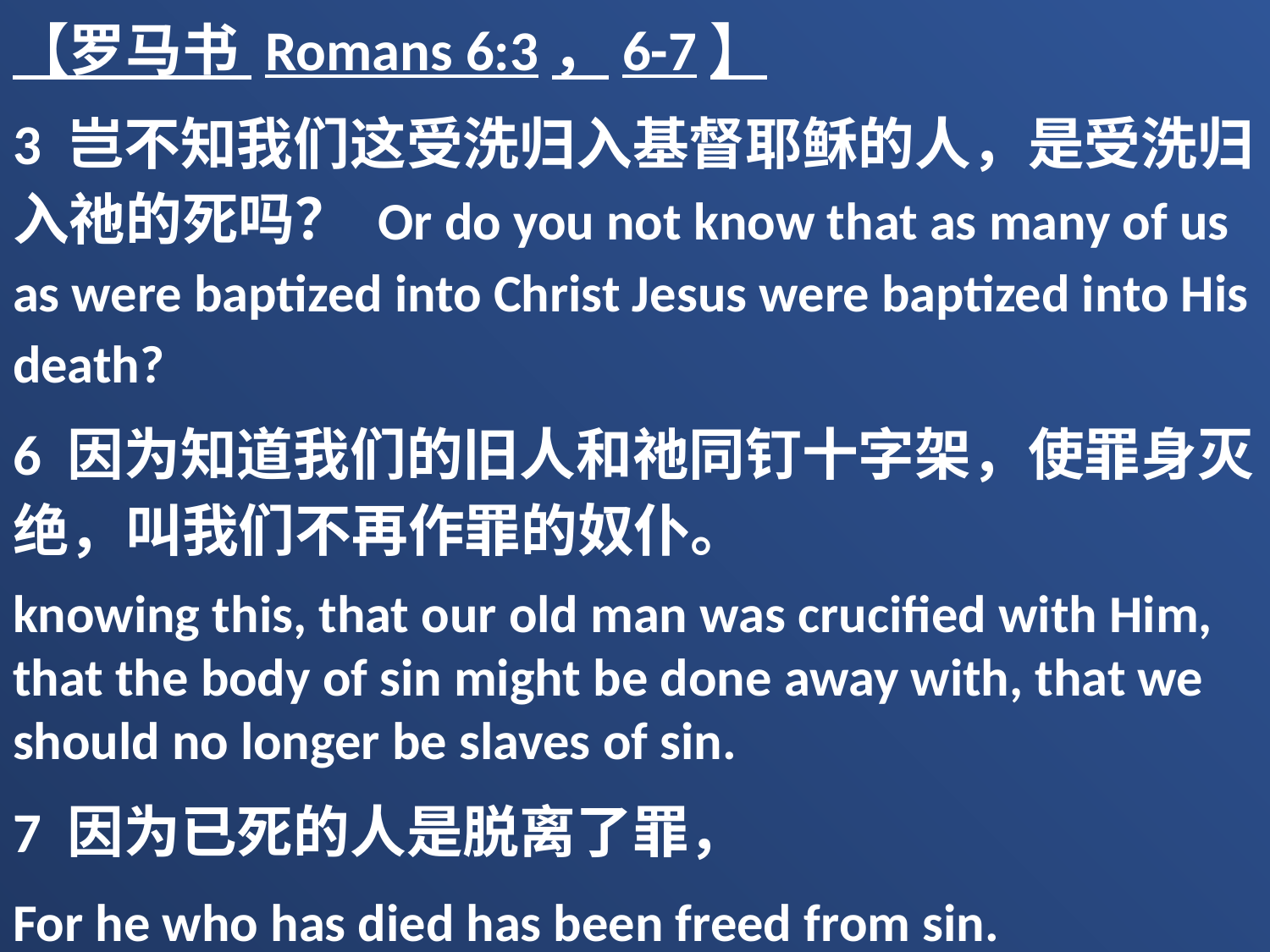

【罗马书 Romans 6:3，6-7】
3 岂不知我们这受洗归入基督耶稣的人，是受洗归入祂的死吗？ Or do you not know that as many of us as were baptized into Christ Jesus were baptized into His death?
6 因为知道我们的旧人和祂同钉十字架，使罪身灭绝，叫我们不再作罪的奴仆。
knowing this, that our old man was crucified with Him, that the body of sin might be done away with, that we should no longer be slaves of sin.
7 因为已死的人是脱离了罪，
For he who has died has been freed from sin.